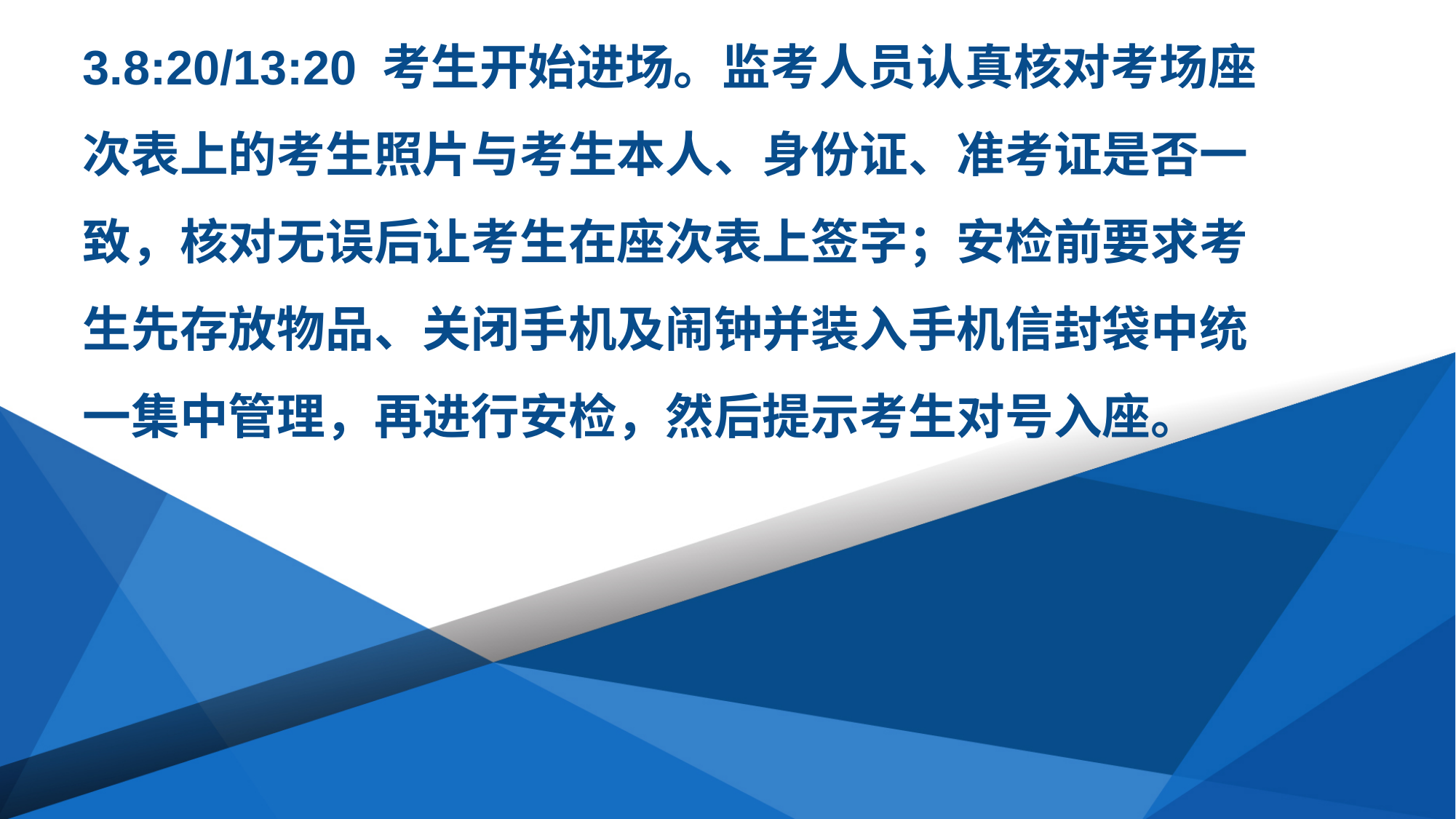

3.8:20/13:20 考生开始进场。监考人员认真核对考场座次表上的考生照片与考生本人、身份证、准考证是否一致，核对无误后让考生在座次表上签字；安检前要求考生先存放物品、关闭手机及闹钟并装入手机信封袋中统一集中管理，再进行安检，然后提示考生对号入座。